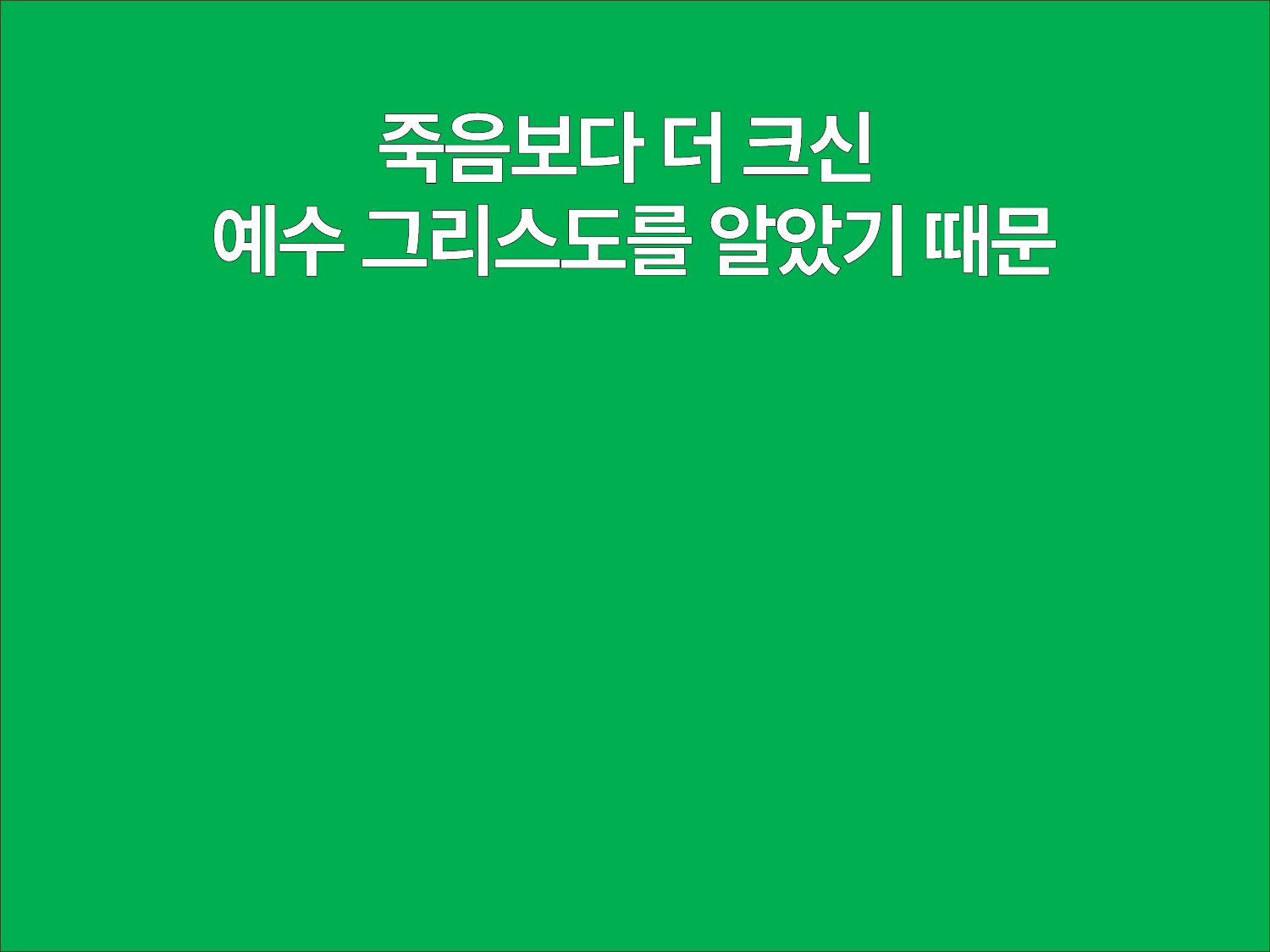

죽음보다 더 크신
예수 그리스도를 알았기 때문